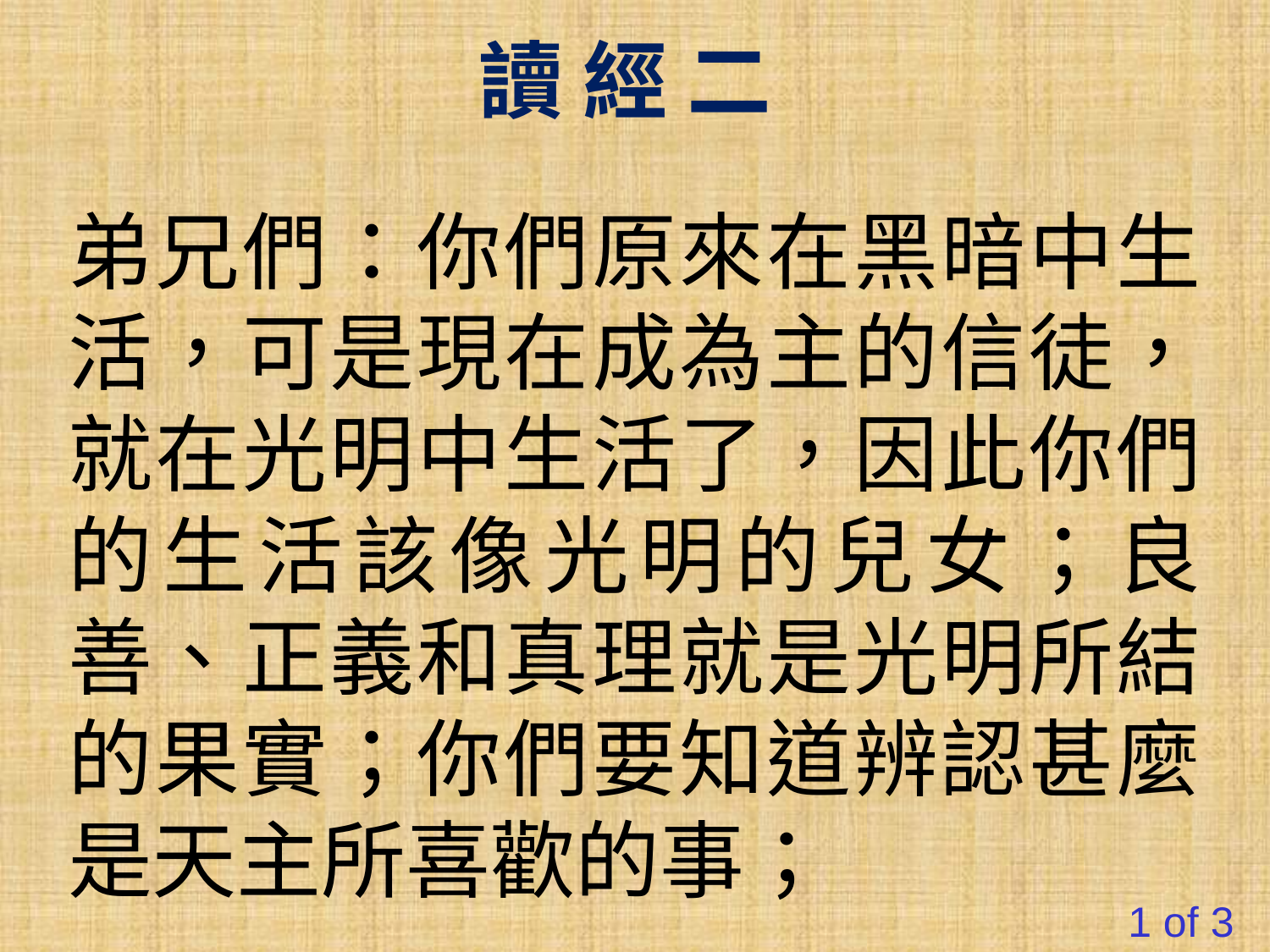

讀 經 二

弟兄們：你們原來在黑暗中生活，可是現在成為主的信徒，就在光明中生活了，因此你們的生活該像光明的兒女；良善、正義和真理就是光明所結的果實；你們要知道辨認甚麼是天主所喜歡的事；
1 of 3